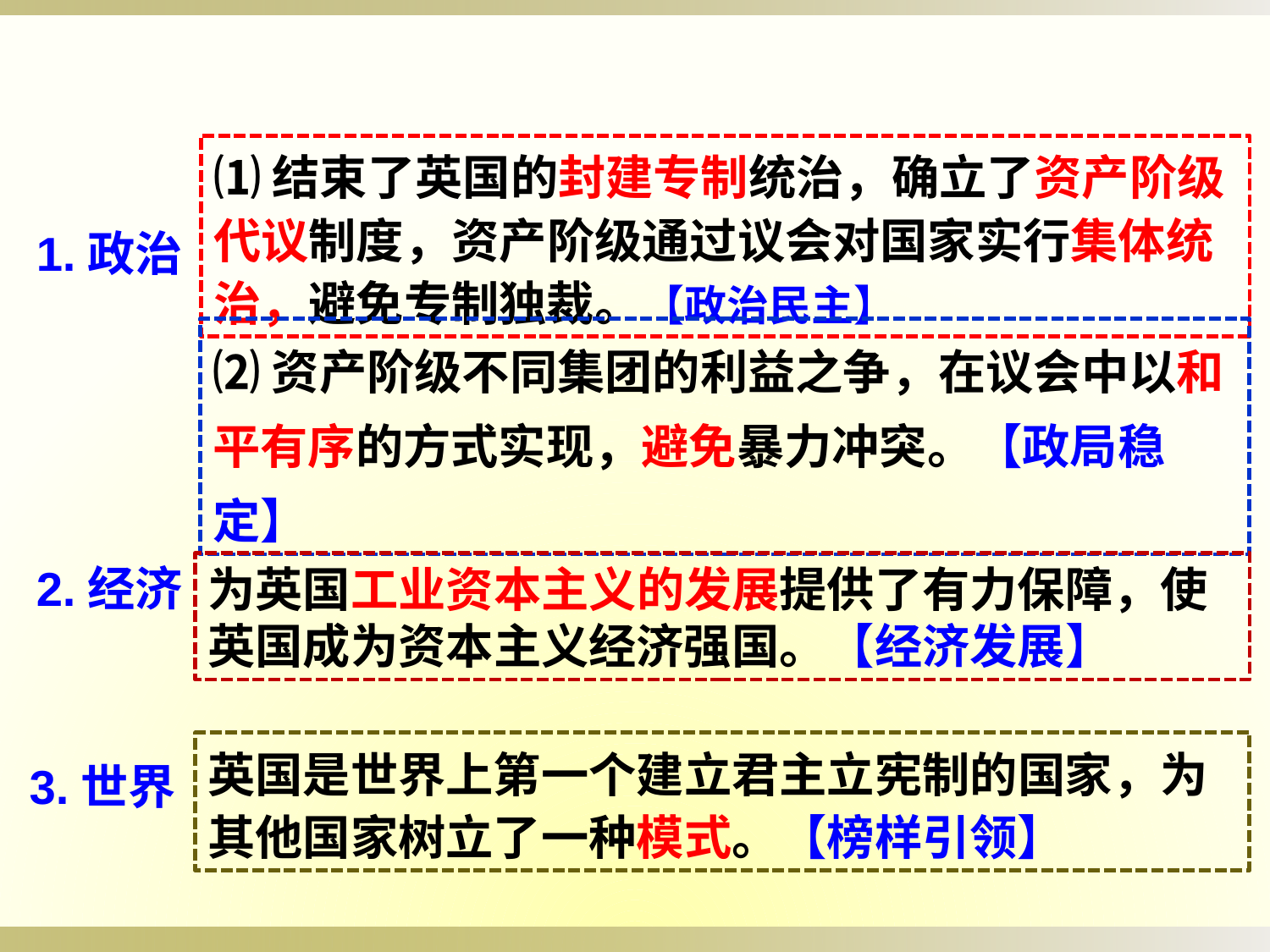

⑴结束了英国的封建专制统治，确立了资产阶级代议制度，资产阶级通过议会对国家实行集体统治，避免专制独裁。【政治民主】
1.政治
⑵资产阶级不同集团的利益之争，在议会中以和平有序的方式实现，避免暴力冲突。【政局稳定】
2.经济
为英国工业资本主义的发展提供了有力保障，使英国成为资本主义经济强国。【经济发展】
英国是世界上第一个建立君主立宪制的国家，为其他国家树立了一种模式。【榜样引领】
3.世界